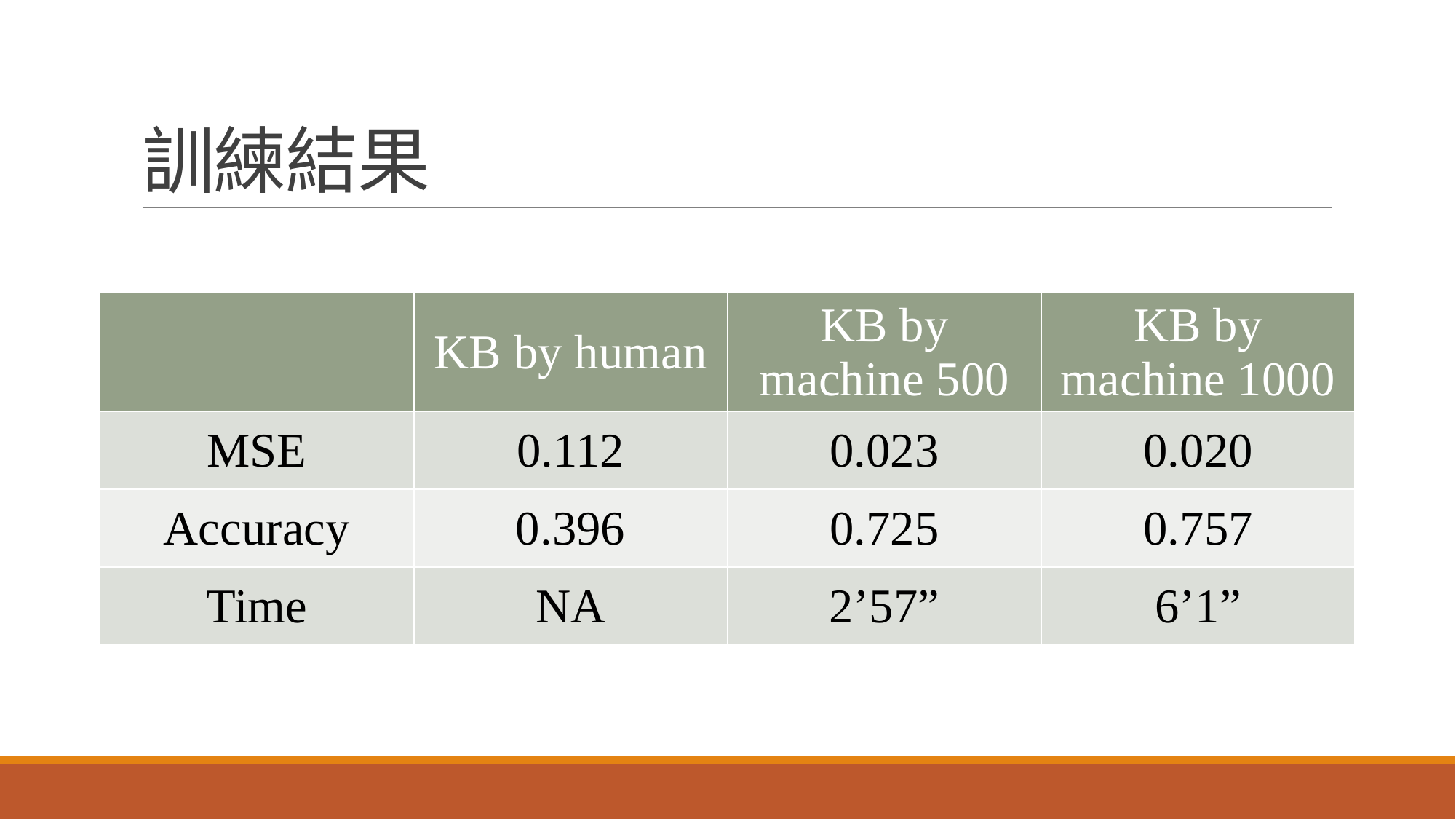

# 訓練結果
|  | KB by human | KB by machine 500 | KB by machine 1000 |
| --- | --- | --- | --- |
| MSE | 0.112 | 0.023 | 0.020 |
| Accuracy | 0.396 | 0.725 | 0.757 |
| Time | NA | 2’57” | 6’1” |